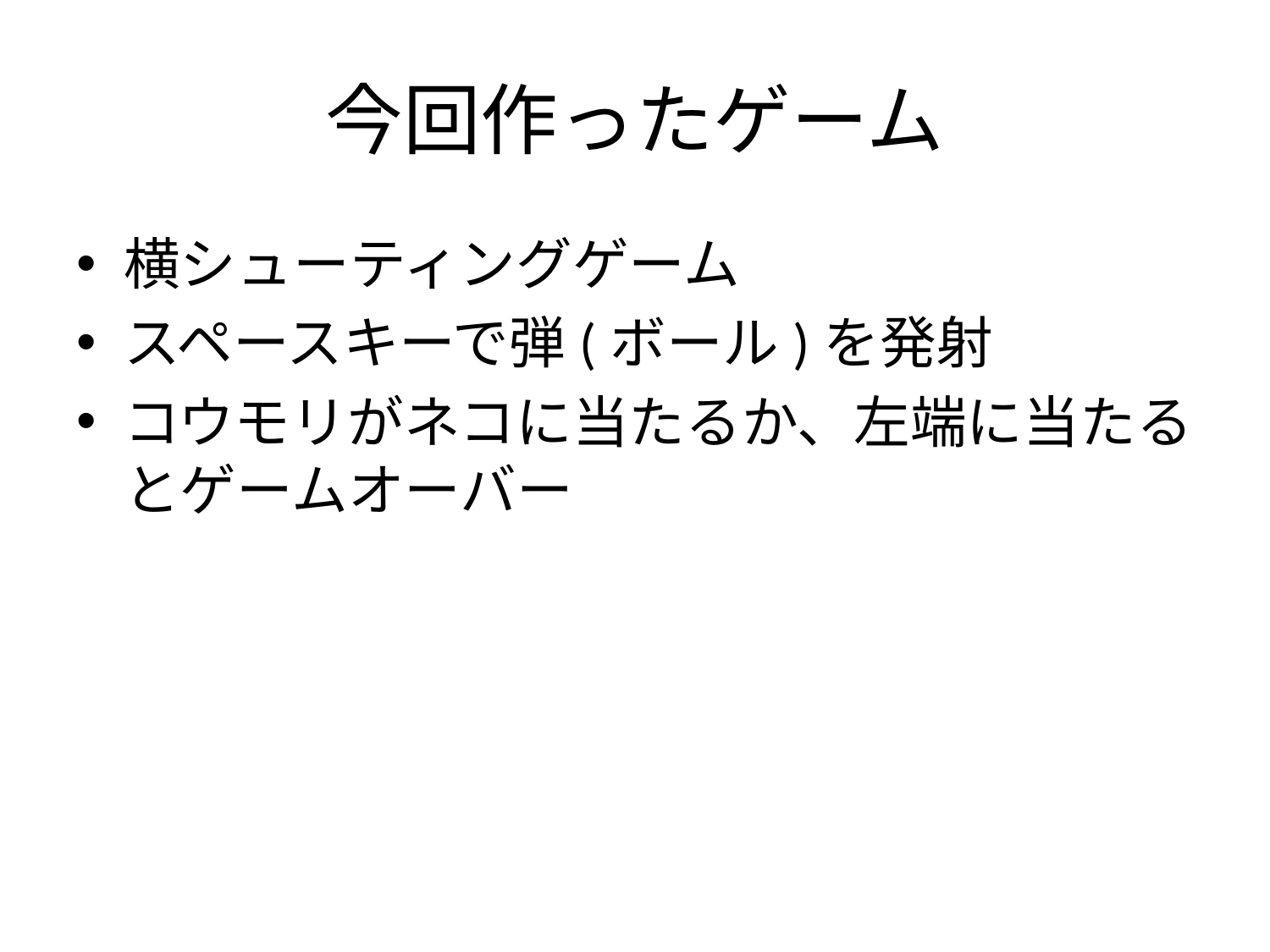

# 今回作ったゲーム
横シューティングゲーム
スペースキーで弾(ボール)を発射
コウモリがネコに当たるか、左端に当たるとゲームオーバー